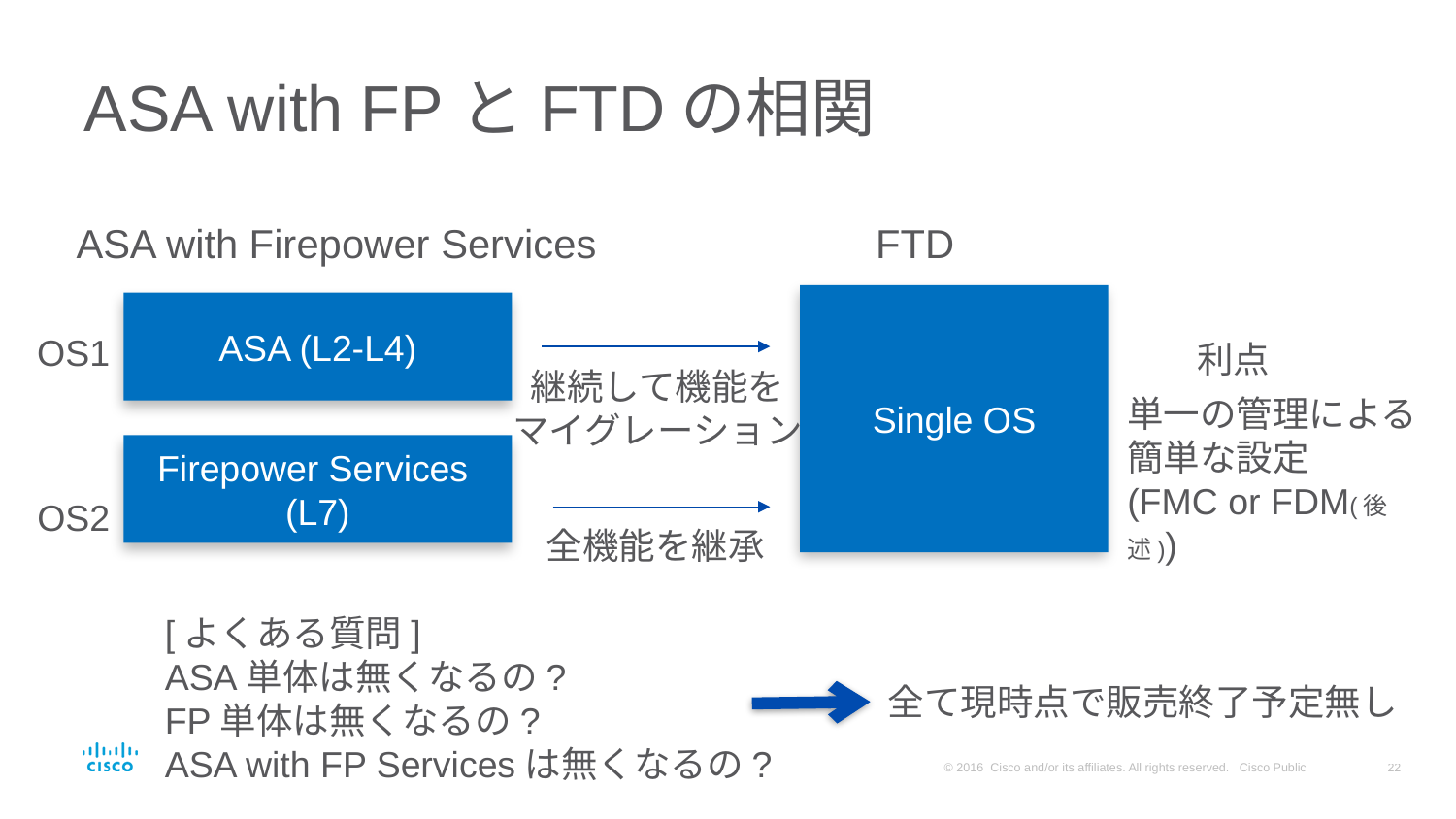

# ASA with FPとFTDの相関
ASA with Firepower Services                         FTD
Single OS
ASA (L2-L4)
OS1
    利点
継続して機能を
マイグレーション
単一の管理による簡単な設定
(FMC or FDM(後述))
Firepower Services  (L7)
OS2
全機能を継承
[よくある質問]
ASA単体は無くなるの?
FP単体は無くなるの?
ASA with FP Servicesは無くなるの?
全て現時点で販売終了予定無し